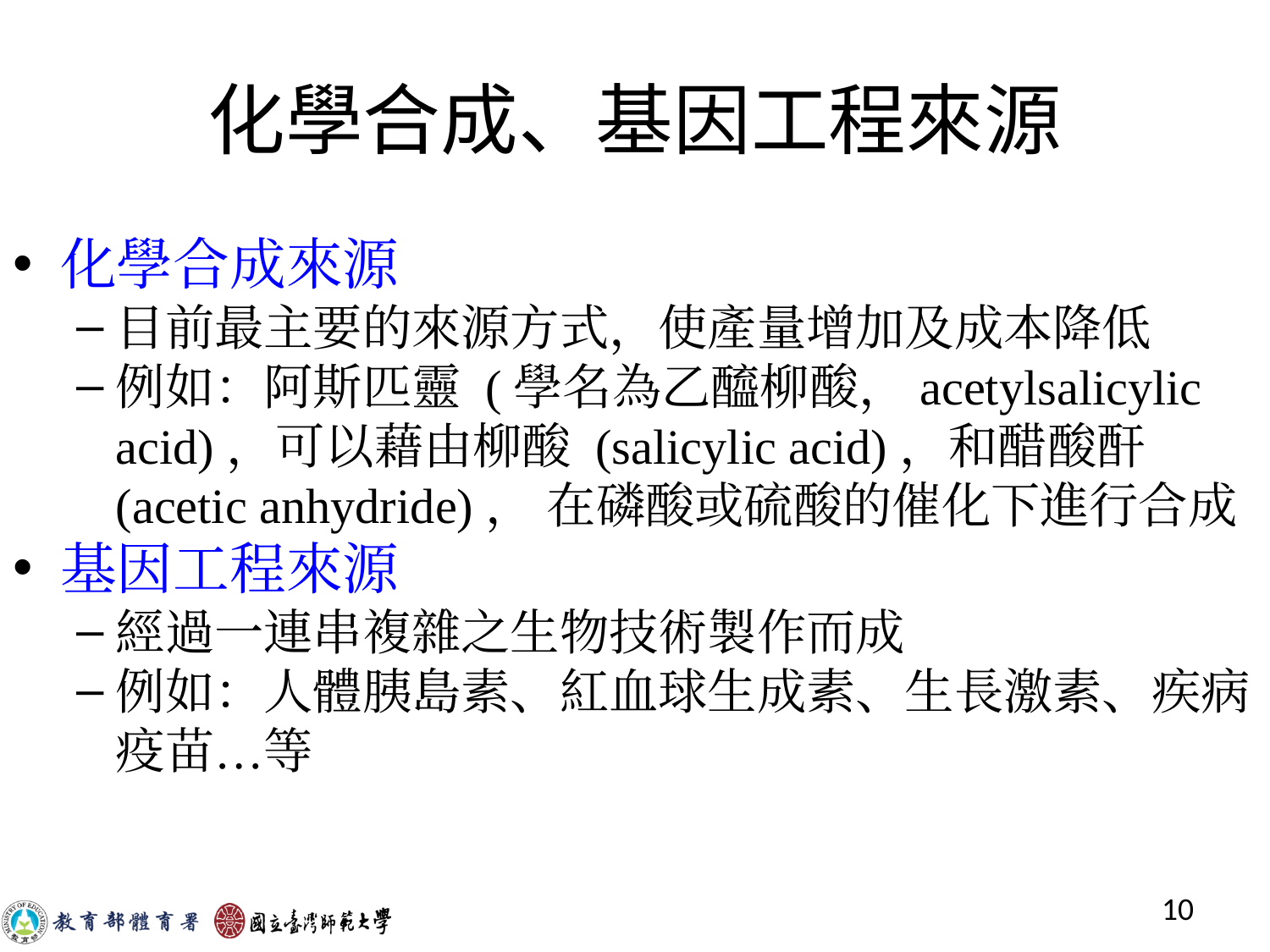

化學合成、基因工程來源
化學合成來源
目前最主要的來源方式，使產量增加及成本降低
例如：阿斯匹靈 (學名為乙醯柳酸，acetylsalicylic acid)，可以藉由柳酸 (salicylic acid)，和醋酸酐(acetic anhydride)， 在磷酸或硫酸的催化下進行合成
基因工程來源
經過一連串複雜之生物技術製作而成
例如：人體胰島素、紅血球生成素、生長激素、疾病疫苗…等
10